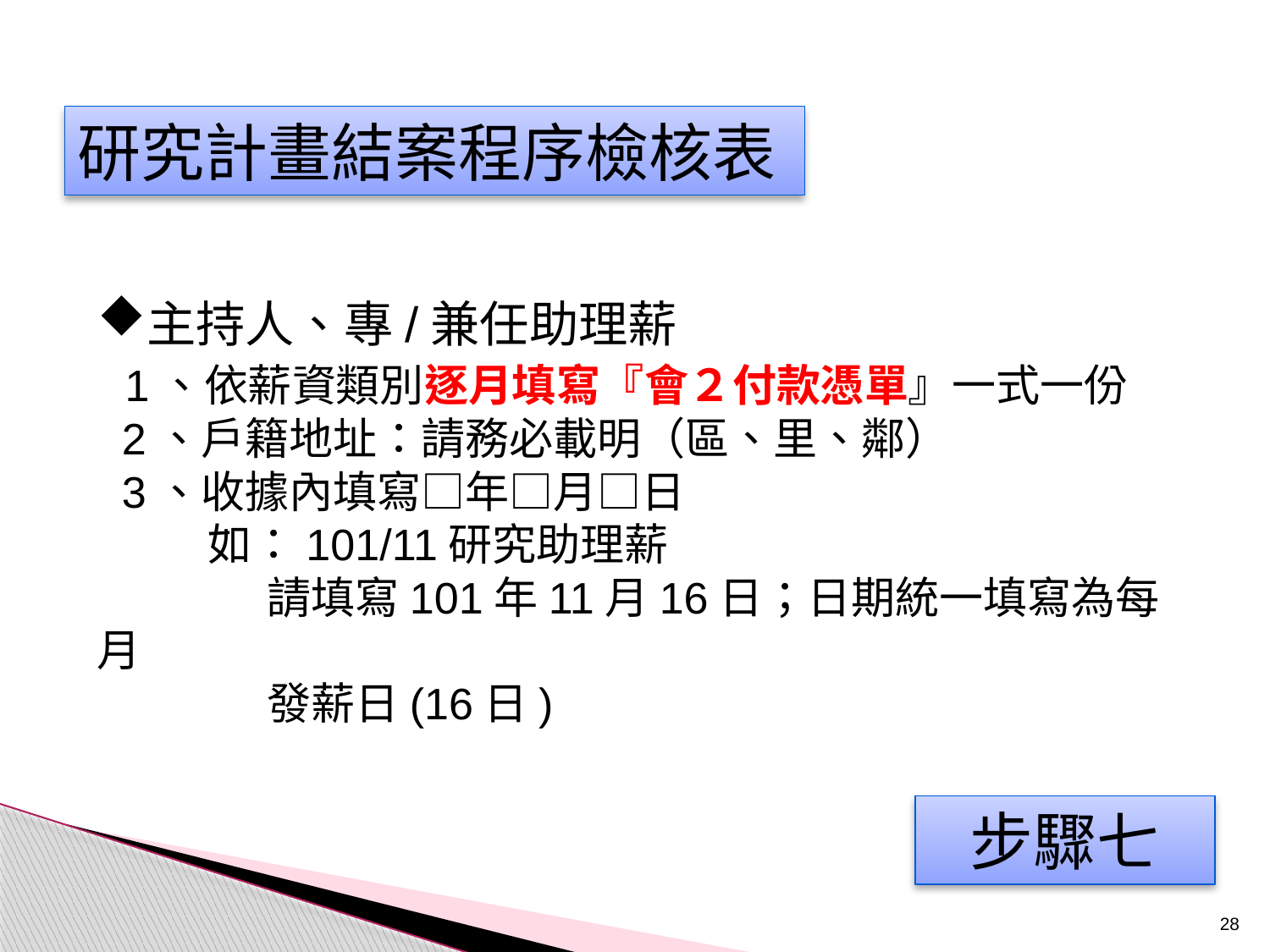

研究計畫結案程序檢核表
主持人、專/兼任助理薪
  1、依薪資類別逐月填寫『會２付款憑單』一式一份
  2、戶籍地址：請務必載明（區、里、鄰）
  3、收據內填寫□年□月□日
          如：101/11研究助理薪
                請填寫101年11月16日；日期統一填寫為每月
                發薪日(16日)
步驟七
28